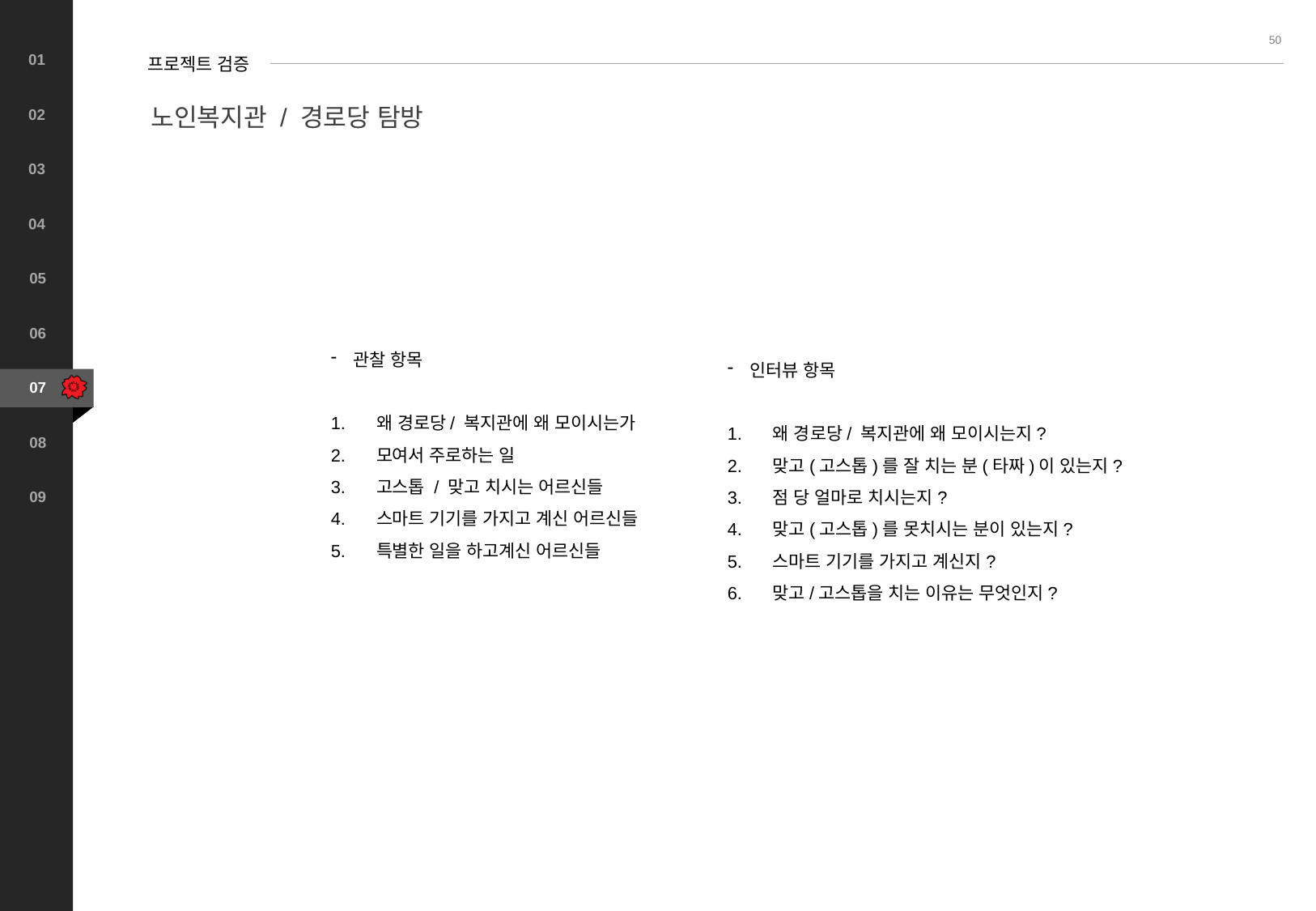

50
프로젝트 검증
노인복지관 / 경로당 탐방

관찰 항목

왜 경로당/ 복지관에 왜 모이시는가
모여서 주로하는 일
고스톱 / 맞고 치시는 어르신들
스마트 기기를 가지고 계신 어르신들
특별한 일을 하고계신 어르신들
인터뷰 항목

왜 경로당/ 복지관에 왜 모이시는지?
맞고(고스톱)를 잘 치는 분(타짜)이 있는지?
점 당 얼마로 치시는지?
맞고(고스톱)를 못치시는 분이 있는지?
스마트 기기를 가지고 계신지?
맞고/고스톱을 치는 이유는 무엇인지?